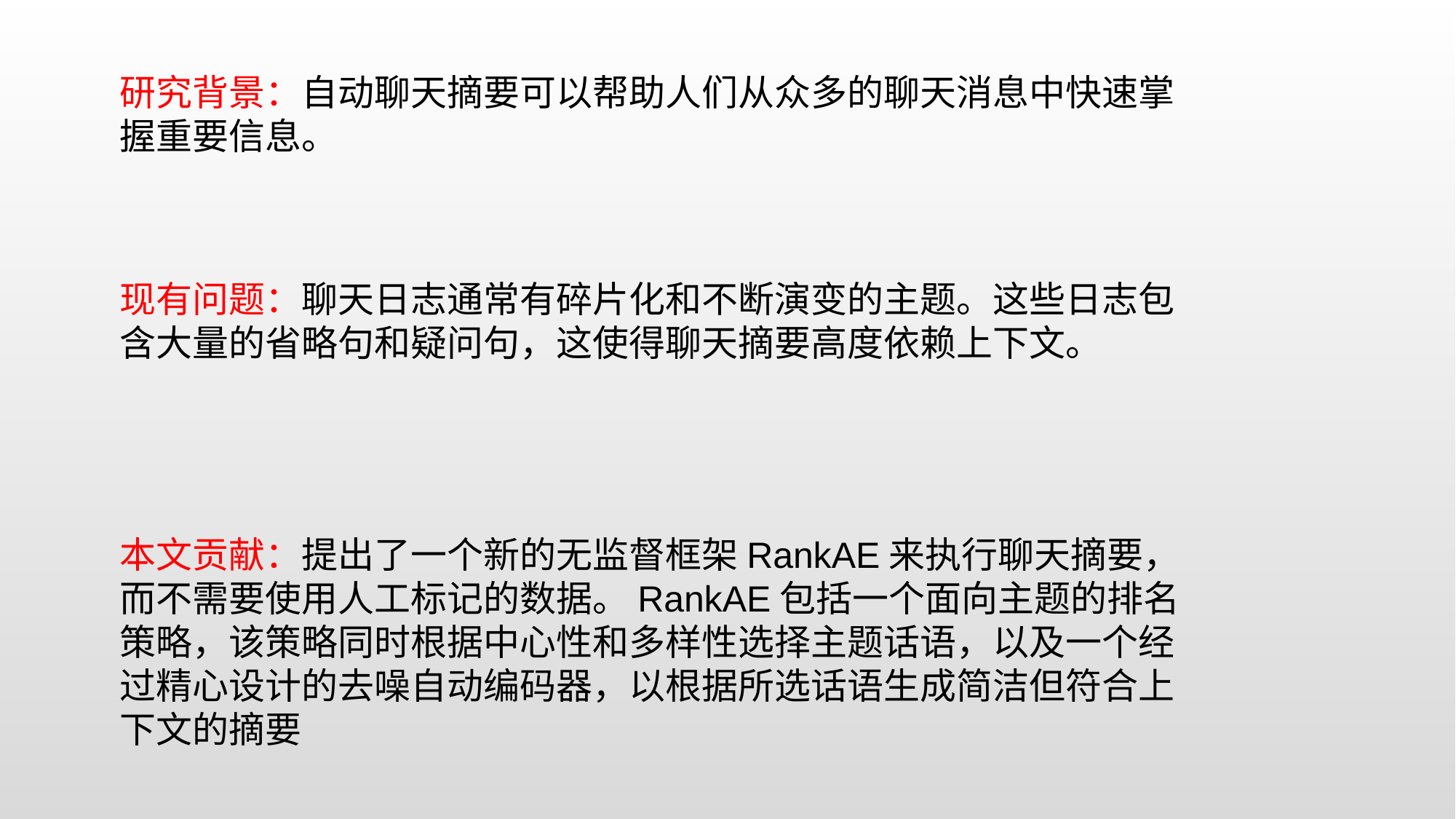

研究背景：自动聊天摘要可以帮助人们从众多的聊天消息中快速掌握重要信息。
现有问题：聊天日志通常有碎片化和不断演变的主题。这些日志包含大量的省略句和疑问句，这使得聊天摘要高度依赖上下文。
本文贡献：提出了一个新的无监督框架RankAE来执行聊天摘要，而不需要使用人工标记的数据。RankAE包括一个面向主题的排名策略，该策略同时根据中心性和多样性选择主题话语，以及一个经过精心设计的去噪自动编码器，以根据所选话语生成简洁但符合上下文的摘要